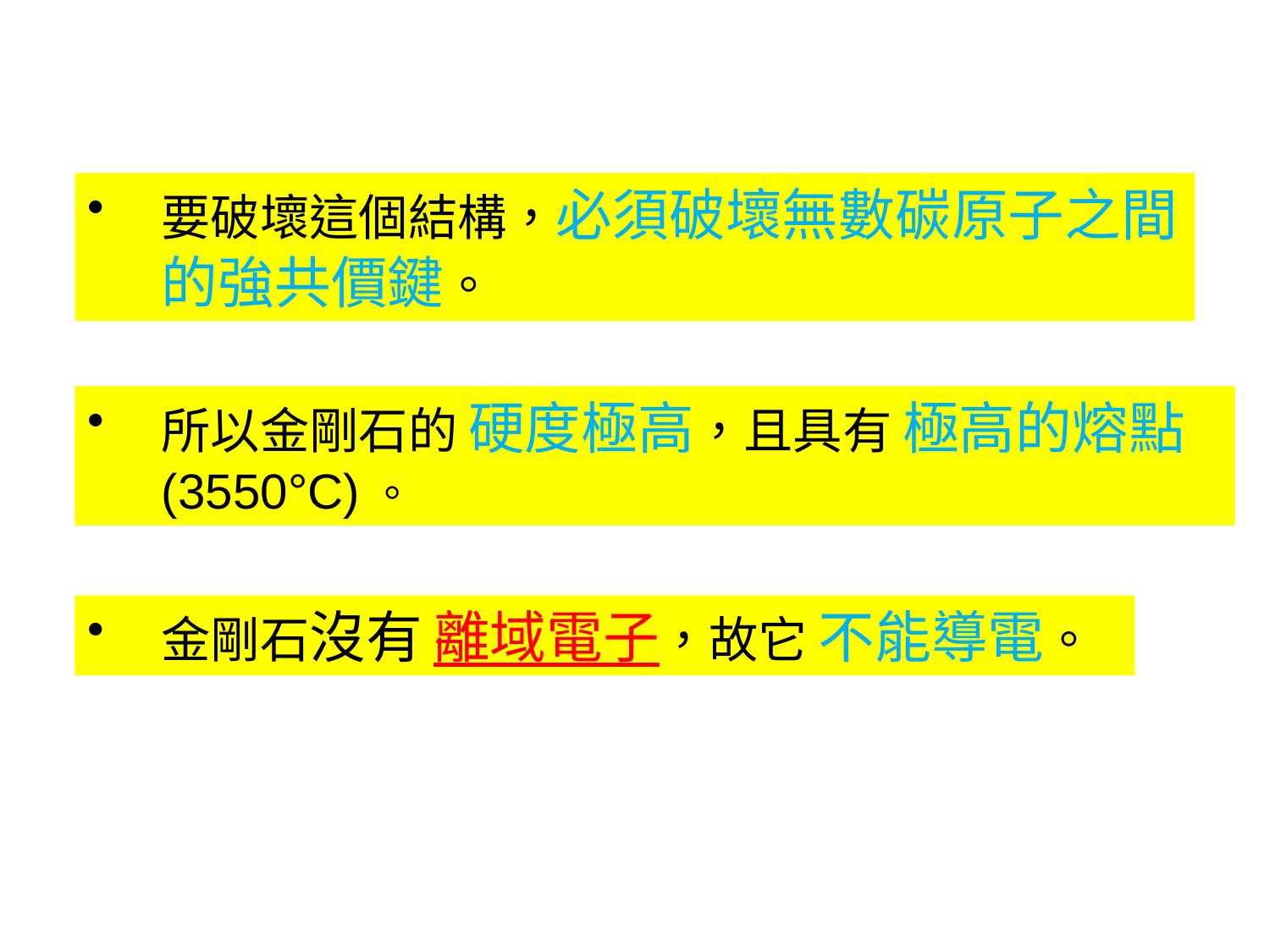

要破壞這個結構，必須破壞無數碳原子之間的強共價鍵。
所以金剛石的 硬度極高，且具有 極高的熔點 (3550°C)。
金剛石沒有 離域電子，故它 不能導電。